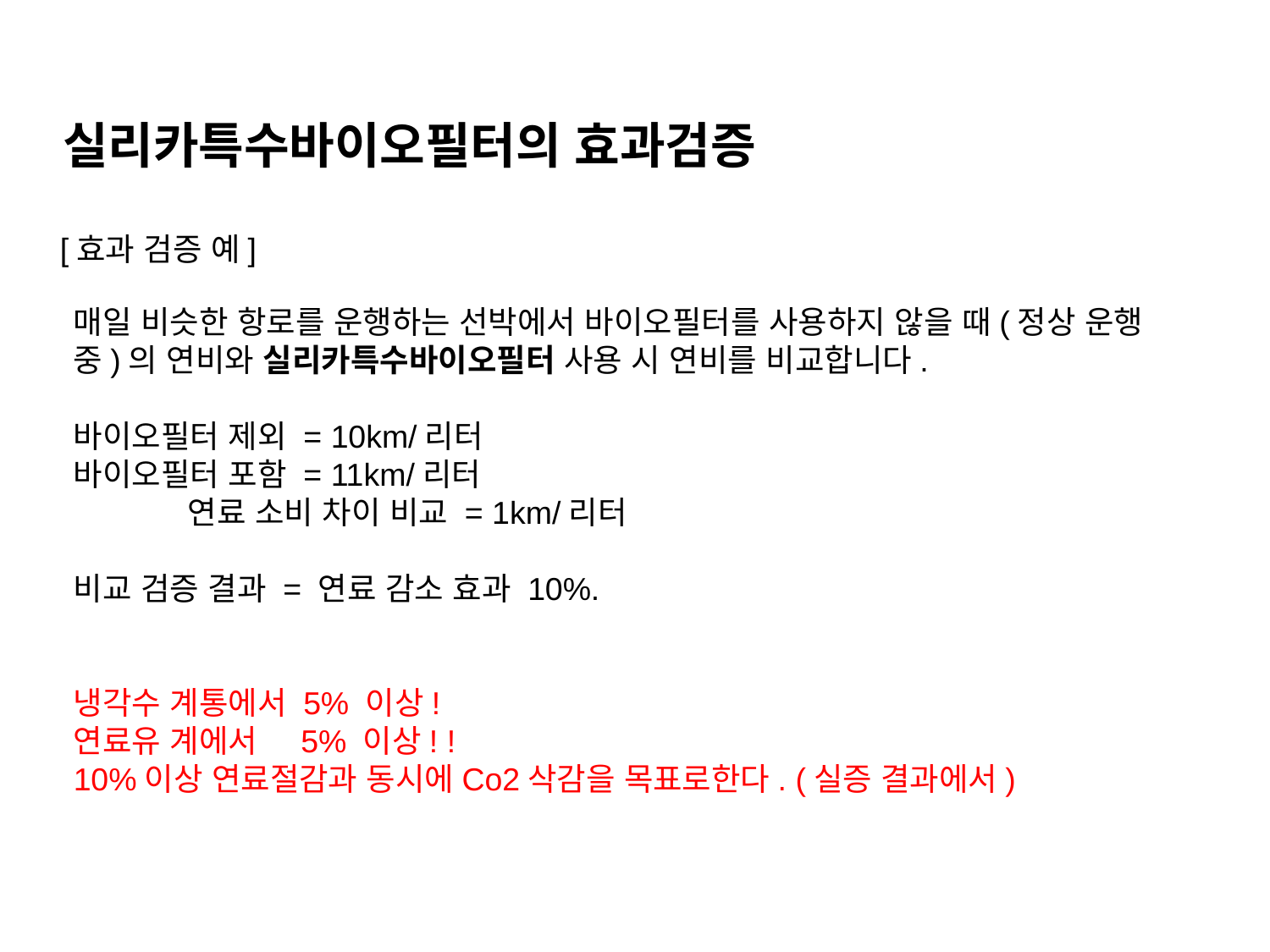

실리카특수바이오필터의 효과검증
[효과 검증 예]
매일 비슷한 항로를 운행하는 선박에서 바이오필터를 사용하지 않을 때(정상 운행 중)의 연비와 실리카특수바이오필터 사용 시 연비를 비교합니다.

바이오필터 제외 = 10km/리터
바이오필터 포함 = 11km/리터
            연료 소비 차이 비교 = 1km/리터

비교 검증 결과 = 연료 감소 효과 10%.

냉각수 계통에서 5% 이상!
연료유 계에서    5% 이상! !
10%이상 연료절감과 동시에Co2삭감을 목표로한다. (실증 결과에서)